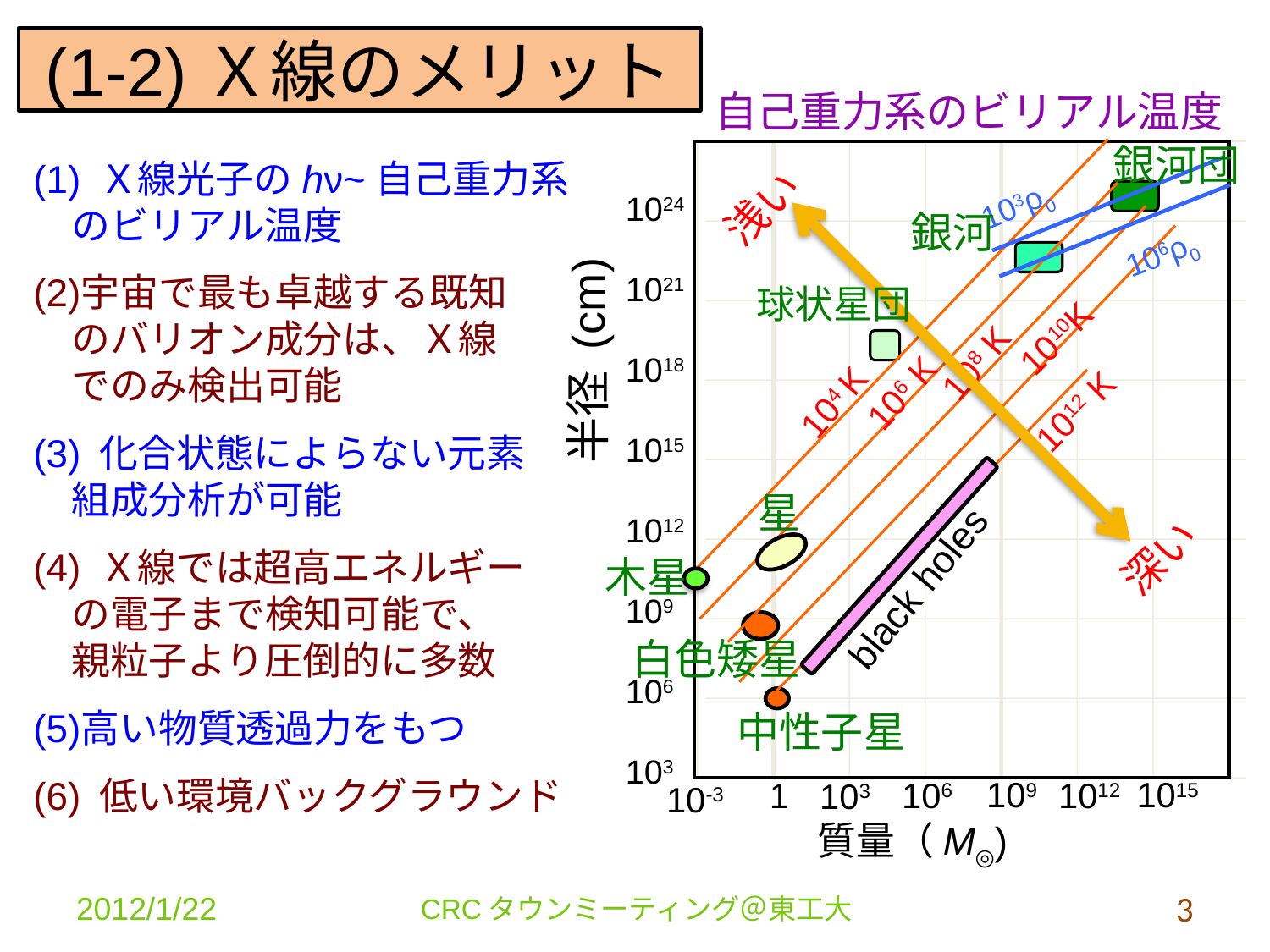

# (1-2)Ｘ線のメリット
自己重力系のビリアル温度
銀河団
 Ｘ線光子のhν~自己重力系のビリアル温度
宇宙で最も卓越する既知
のバリオン成分は、Ｘ線
でのみ検出可能
 化合状態によらない元素
組成分析が可能
 Ｘ線では超高エネルギー
の電子まで検知可能で、
親粒子より圧倒的に多数
高い物質透過力をもつ
 低い環境バックグラウンド
浅い
103ρ0

銀河
106ρ0

球状星団
半径 (cm)
1010K
108 K

106 K
104 K
1012 K
1024
   1021

1018

1015

1012

109

106

103
星
black holes
深い

木星

白色矮星
質量（M◎)

中性子星
1015
1012
109
106
10-3
103
1
2012/1/22
CRCタウンミーティング＠東工大
3